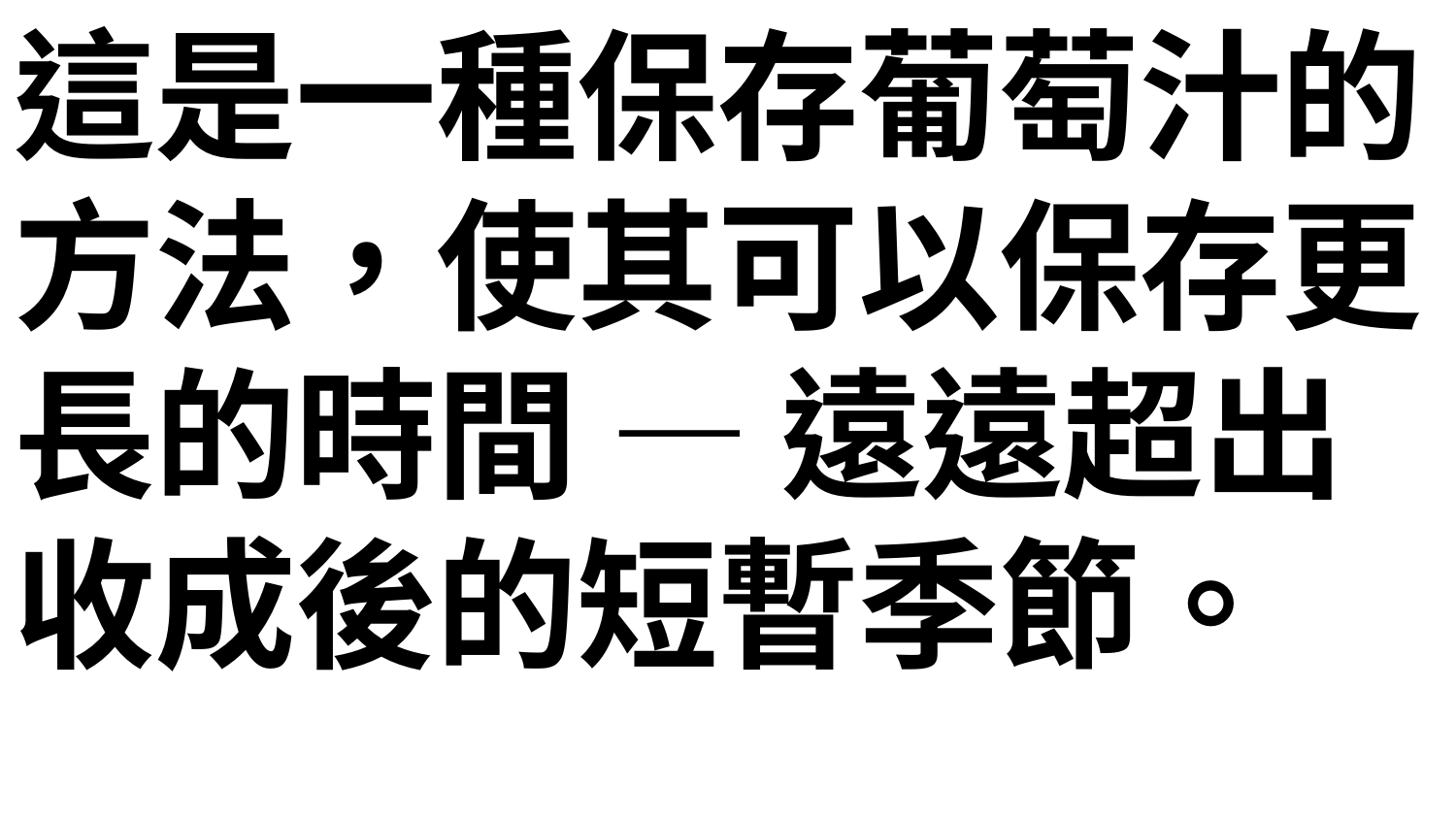

這是一種保存葡萄汁的方法，使其可以保存更長的時間 — 遠遠超出收成後的短暫季節。